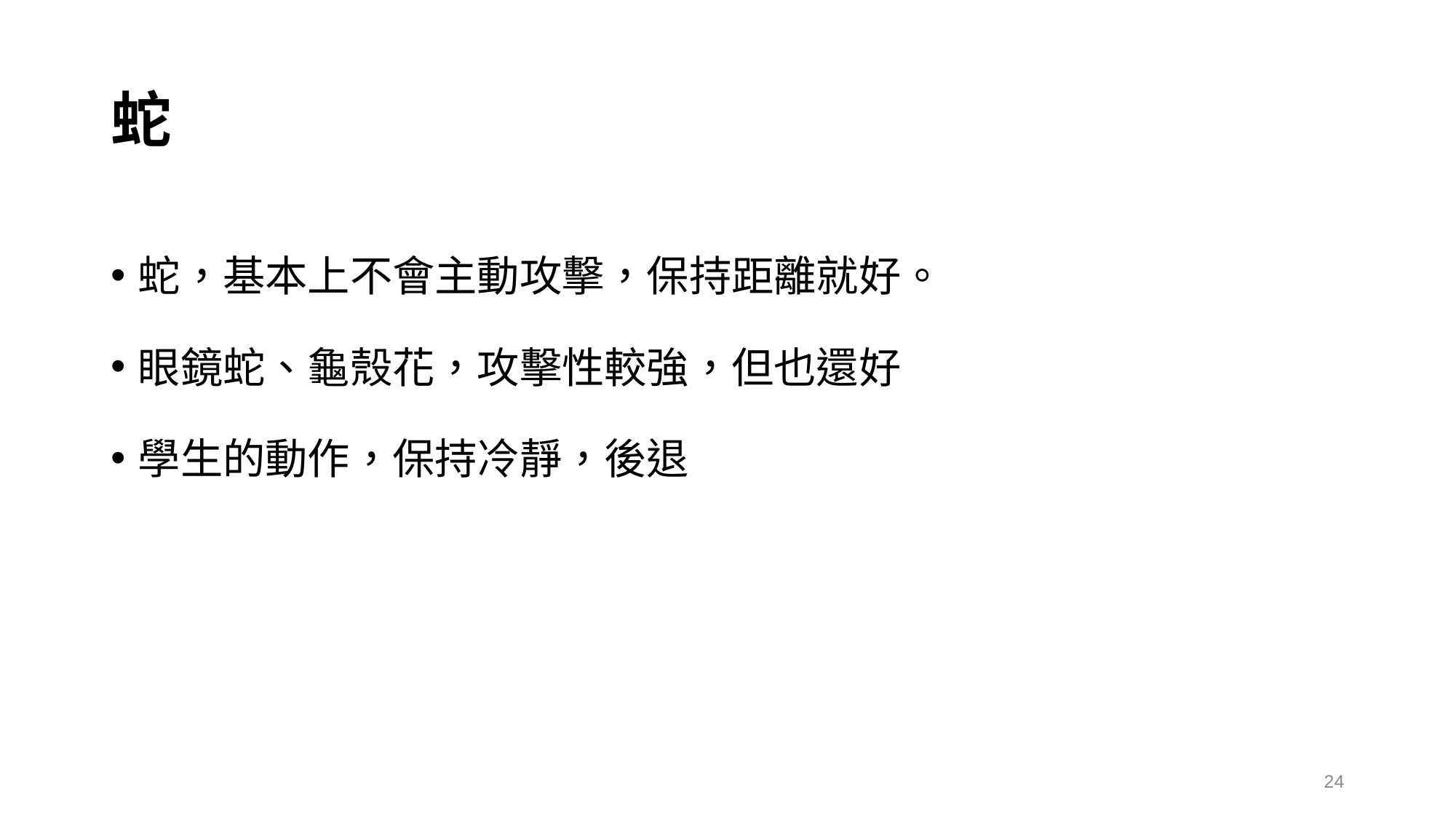

# 蛇
蛇，基本上不會主動攻擊，保持距離就好。
眼鏡蛇、龜殼花，攻擊性較強，但也還好
學生的動作，保持冷靜，後退
24